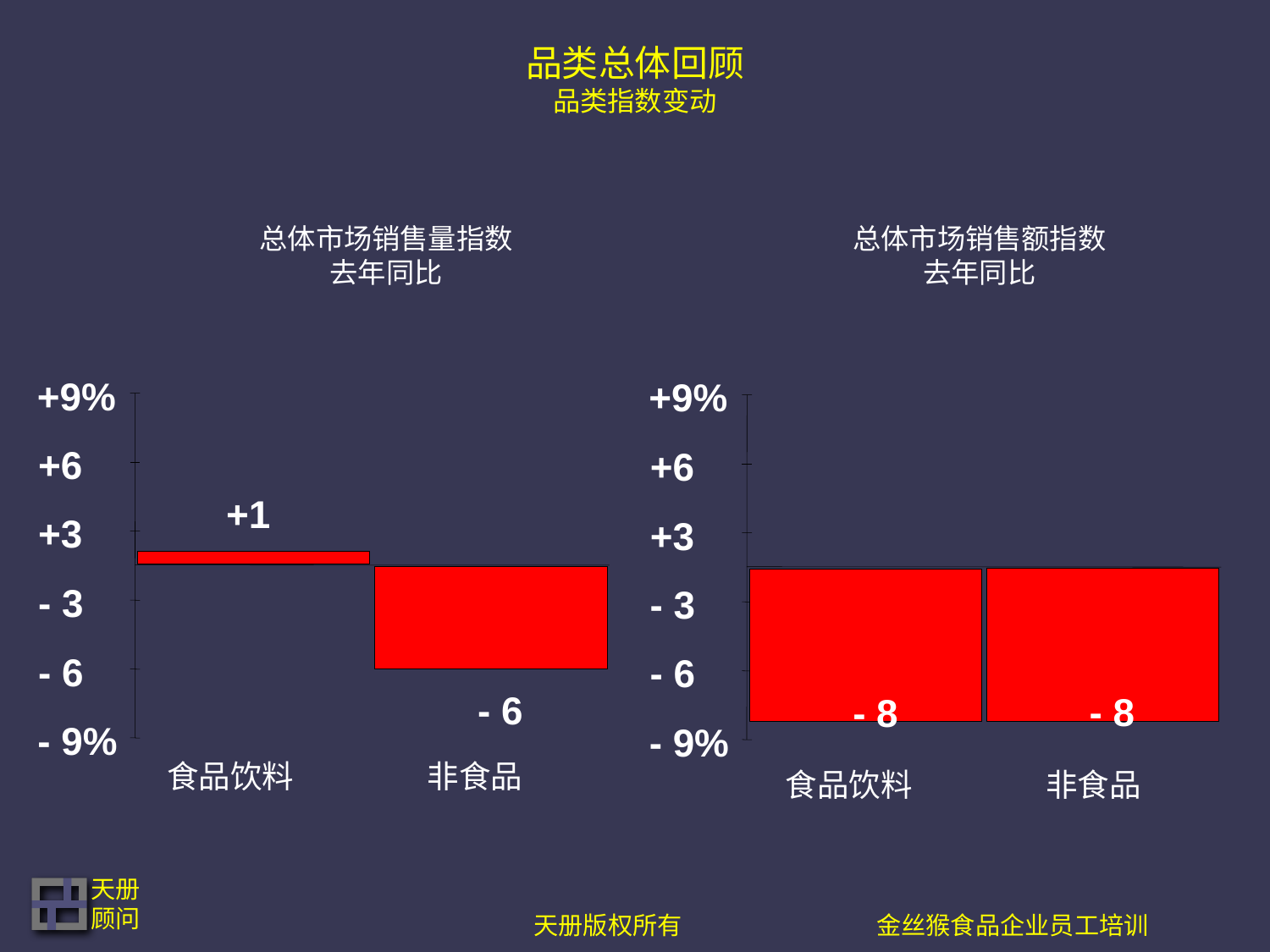

# 品类总体回顾 品类指数变动
总体市场销售量指数
去年同比
总体市场销售额指数
去年同比
+9%
+9%

+6
+6

+1
+3
+3

- 3
- 3

- 6
- 6

- 6
- 8
- 8
- 9%
- 9%

食品饮料               非食品
食品饮料               非食品
22